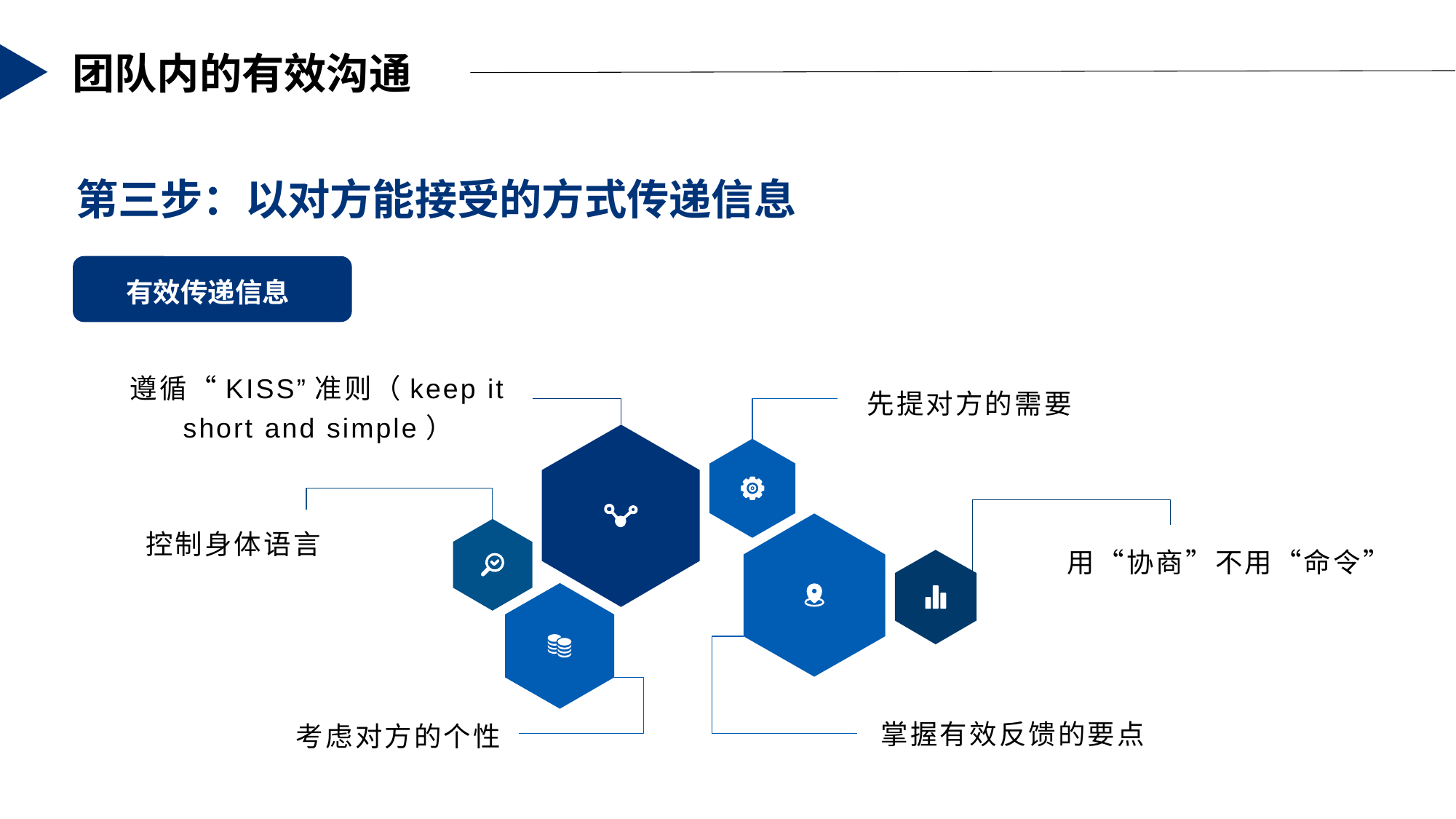

第三步：以对方能接受的方式传递信息

有效传递信息
先提对方的需要
遵循“KISS”准则（keep it short and simple）

控制身体语言
用“协商”不用“命令”
掌握有效反馈的要点
考虑对方的个性